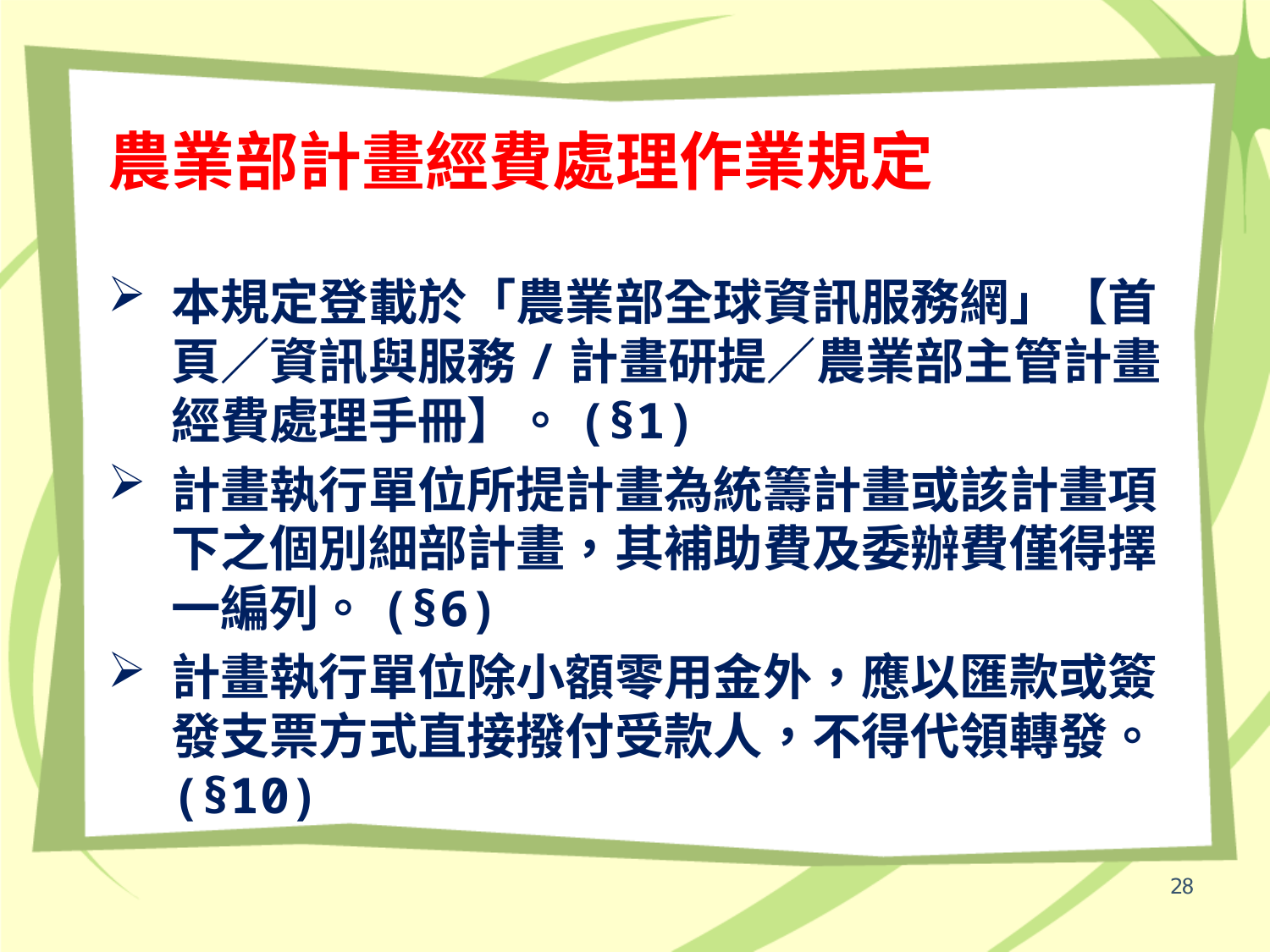

# 農業部計畫經費處理作業規定
本規定登載於「農業部全球資訊服務網」【首頁／資訊與服務/計畫研提／農業部主管計畫經費處理手冊】。(§1)
計畫執行單位所提計畫為統籌計畫或該計畫項下之個別細部計畫，其補助費及委辦費僅得擇一編列。(§6)
計畫執行單位除小額零用金外，應以匯款或簽發支票方式直接撥付受款人，不得代領轉發。(§10)

28